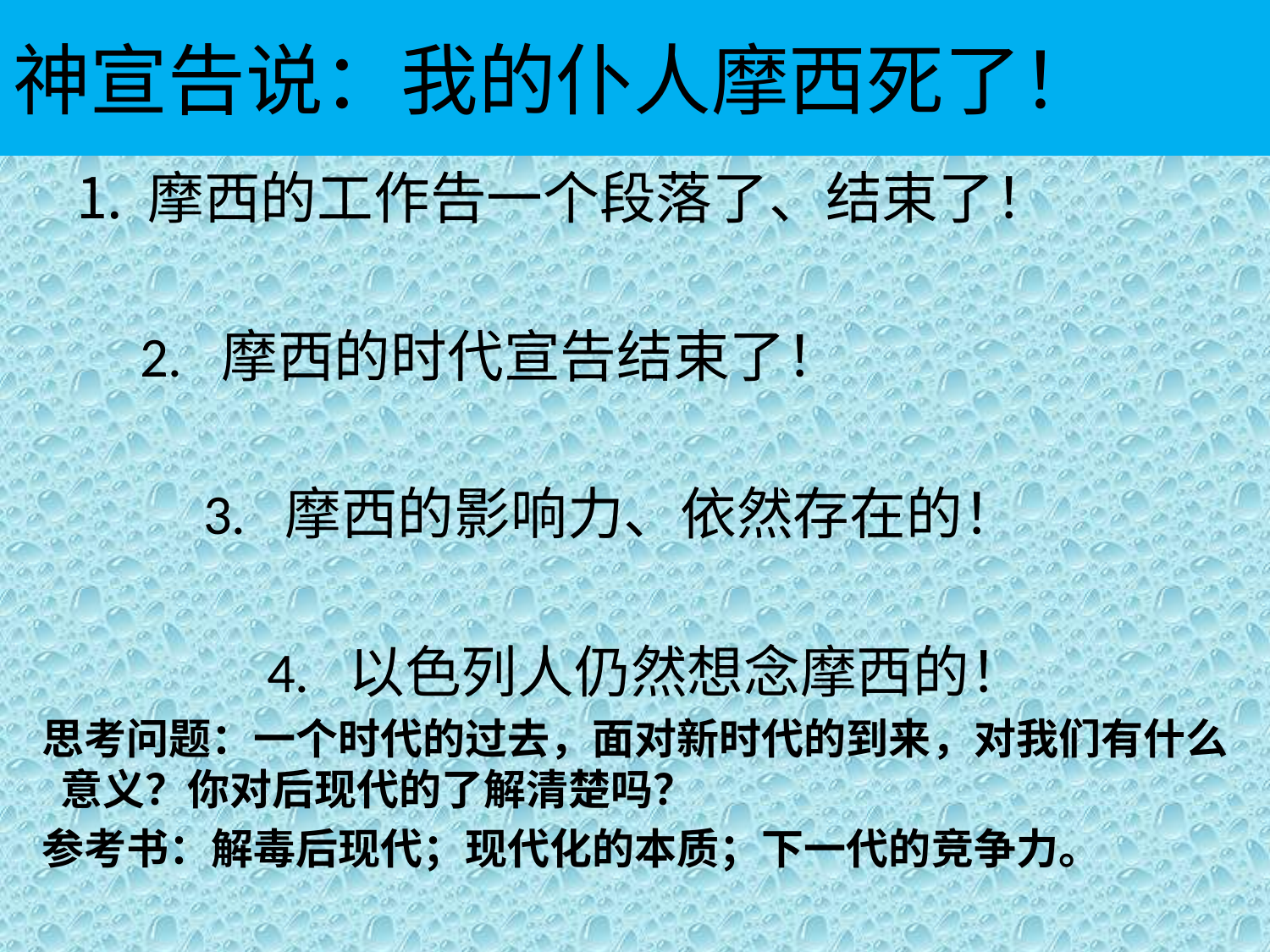

# 神宣告说：我的仆人摩西死了！
摩西的工作告一个段落了、结束了！

2.  摩西的时代宣告结束了！

3.  摩西的影响力、依然存在的！

4.  以色列人仍然想念摩西的！
  思考问题：一个时代的过去，面对新时代的到来，对我们有什么意义？你对后现代的了解清楚吗？
  参考书：解毒后现代；现代化的本质；下一代的竞争力。